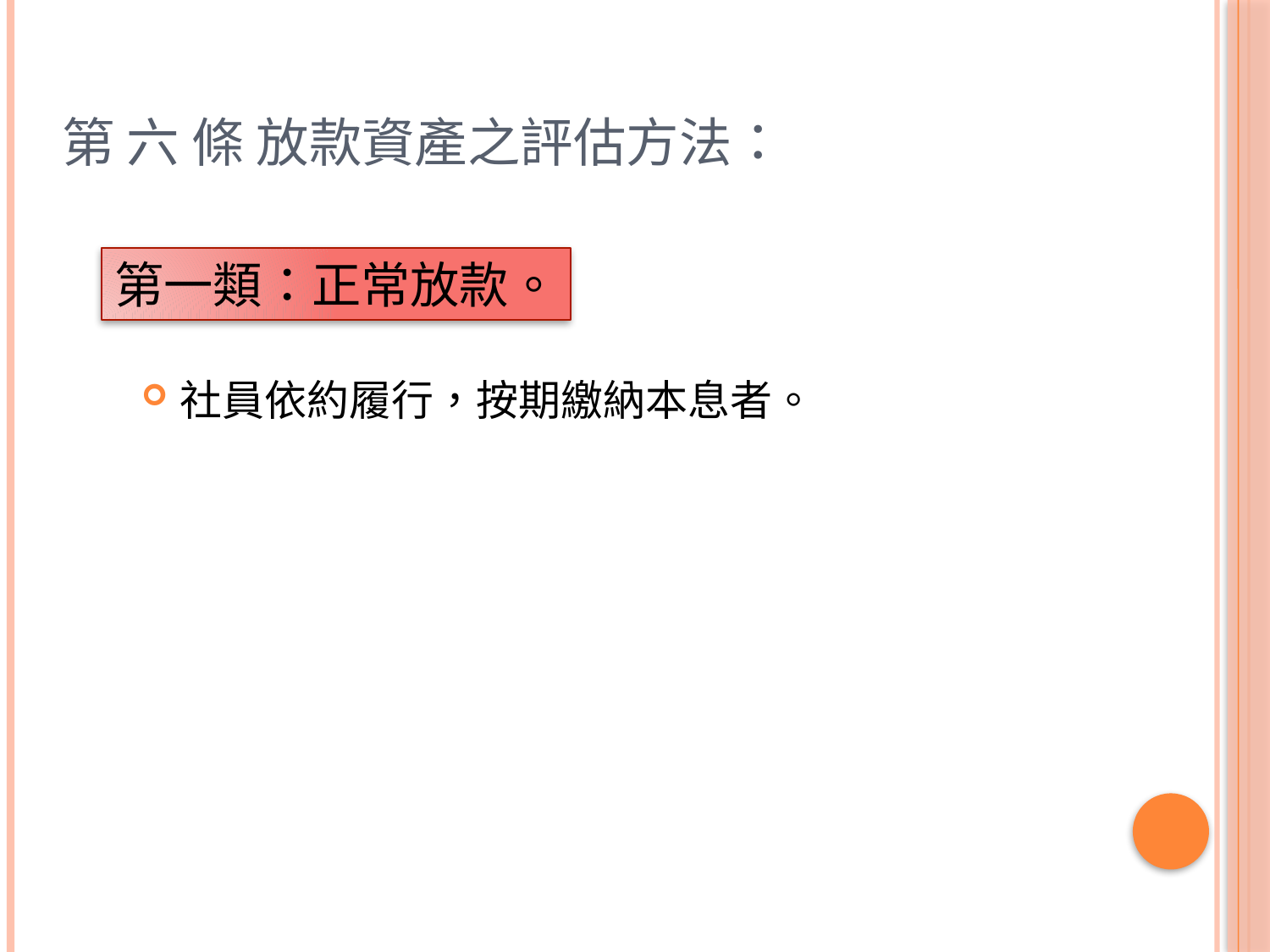

# 第 六 條 放款資產之評估方法：
第一類：正常放款。
社員依約履行，按期繳納本息者。